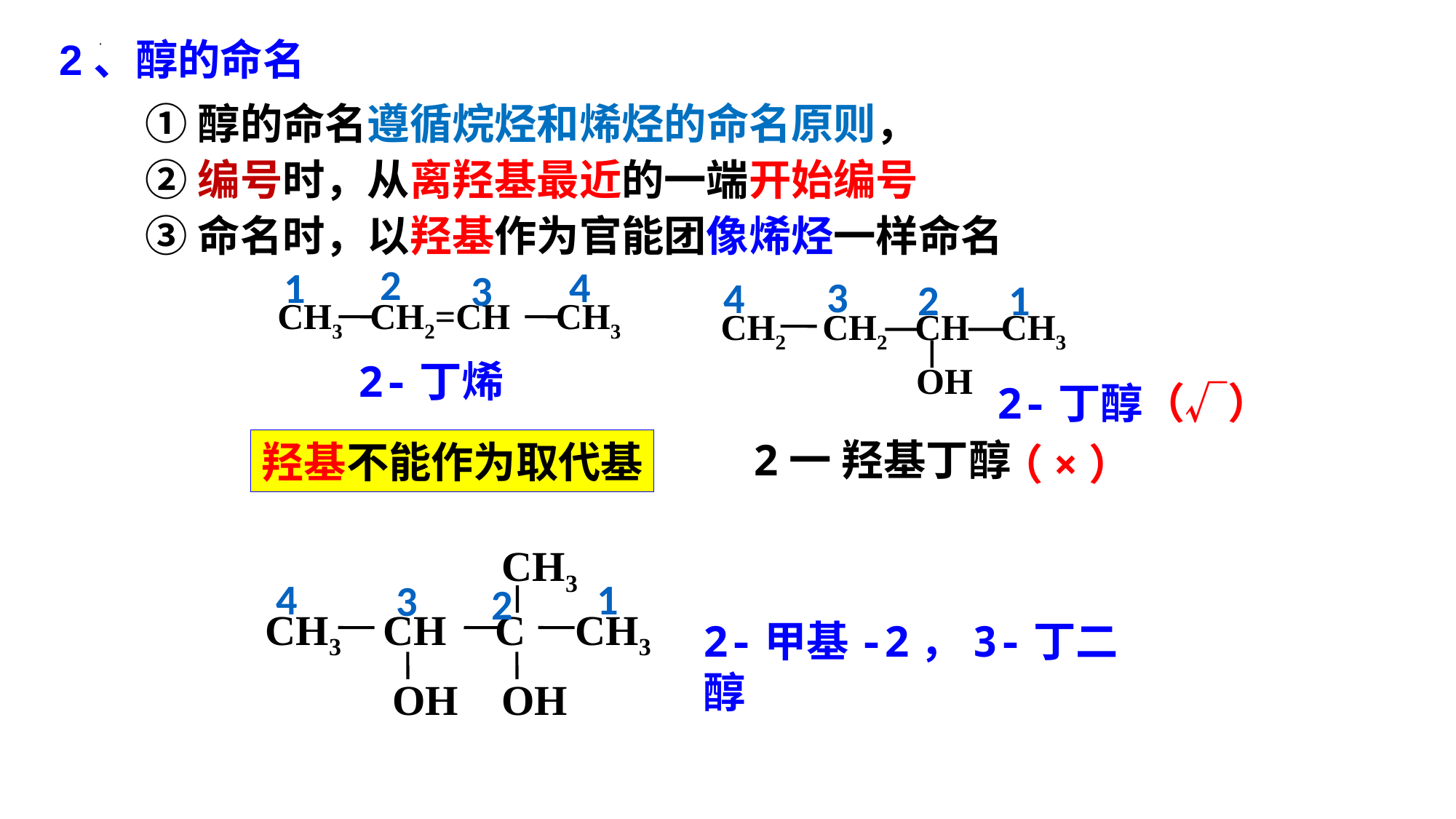

2、醇的命名
①醇的命名遵循烷烃和烯烃的命名原则，
②编号时，从离羟基最近的一端开始编号
③命名时，以羟基作为官能团像烯烃一样命名
2
4
1
 3
 3
4
2
1
CH3   CH2=CH     CH3

CH2    CH2   CH      CH3

OH
2-丁烯
2-丁醇（√）
2一 羟基丁醇
羟基不能作为取代基
（×）
CH3

CH3    CH     C        CH3

OH

OH
4
1
 3
2
2-甲基-2，3-丁二醇